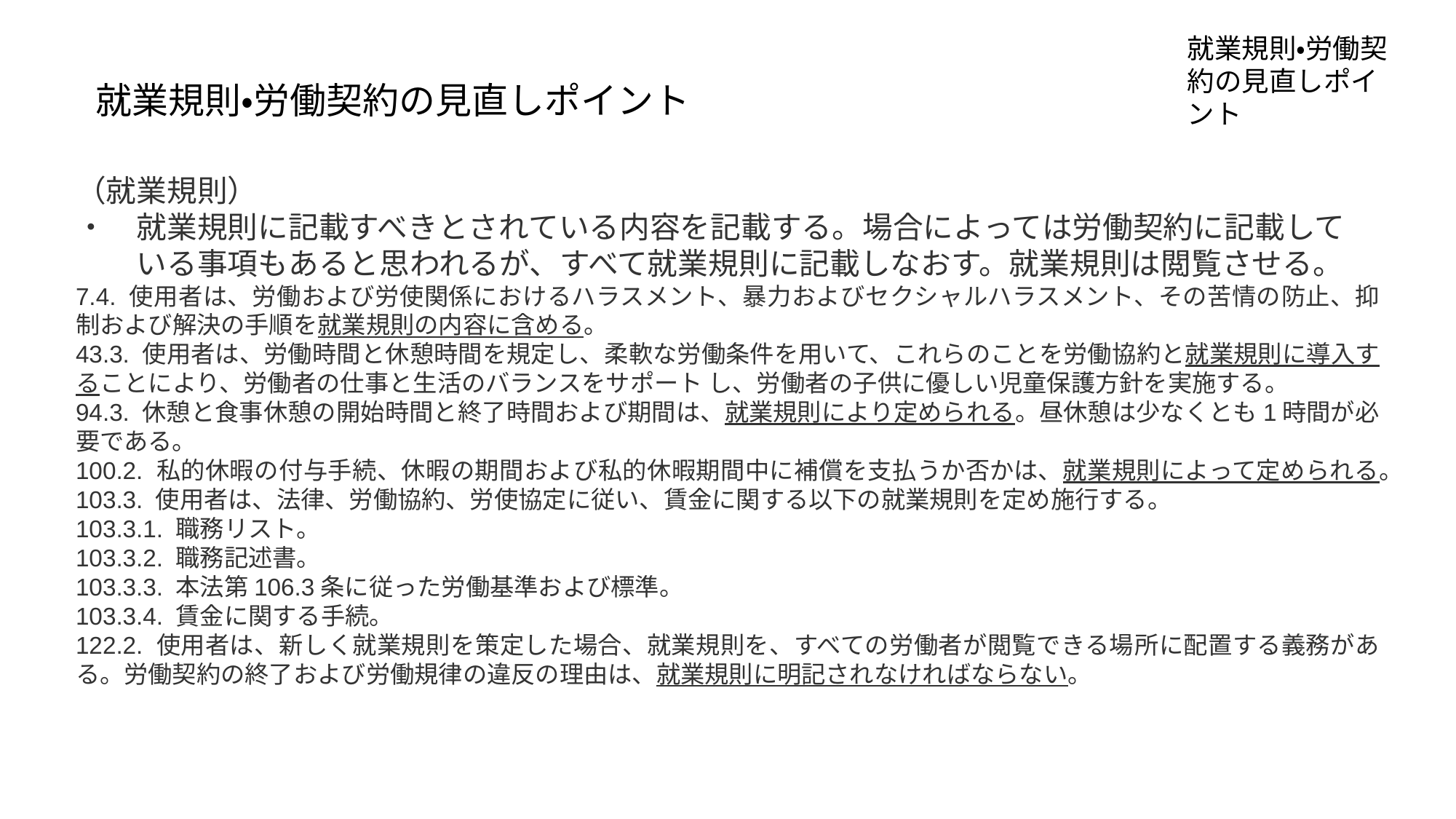

就業規則・労働契約の見直しポイント
就業規則・労働契約の見直しポイント
（就業規則）
・　就業規則に記載すべきとされている内容を記載する。場合によっては労働契約に記載して
　　いる事項もあると思われるが、すべて就業規則に記載しなおす。就業規則は閲覧させる。
7.4. 使用者は、労働および労使関係におけるハラスメント、暴力およびセクシャルハラスメント、その苦情の防止、抑制および解決の手順を就業規則の内容に含める。
43.3. 使用者は、労働時間と休憩時間を規定し、柔軟な労働条件を用いて、これらのことを労働協約と就業規則に導入することにより、労働者の仕事と生活のバランスをサポート し、労働者の子供に優しい児童保護方針を実施する。
94.3. 休憩と食事休憩の開始時間と終了時間および期間は、就業規則により定められる。昼休憩は少なくとも1時間が必要である。
100.2. 私的休暇の付与手続、休暇の期間および私的休暇期間中に補償を支払うか否かは、就業規則によって定められる。
103.3. 使用者は、法律、労働協約、労使協定に従い、賃金に関する以下の就業規則を定め施行する。
103.3.1. 職務リスト。
103.3.2. 職務記述書。
103.3.3. 本法第106.3条に従った労働基準および標準。
103.3.4. 賃金に関する手続。
122.2. 使用者は、新しく就業規則を策定した場合、就業規則を、すべての労働者が閲覧できる場所に配置する義務がある。労働契約の終了および労働規律の違反の理由は、就業規則に明記されなければならない。